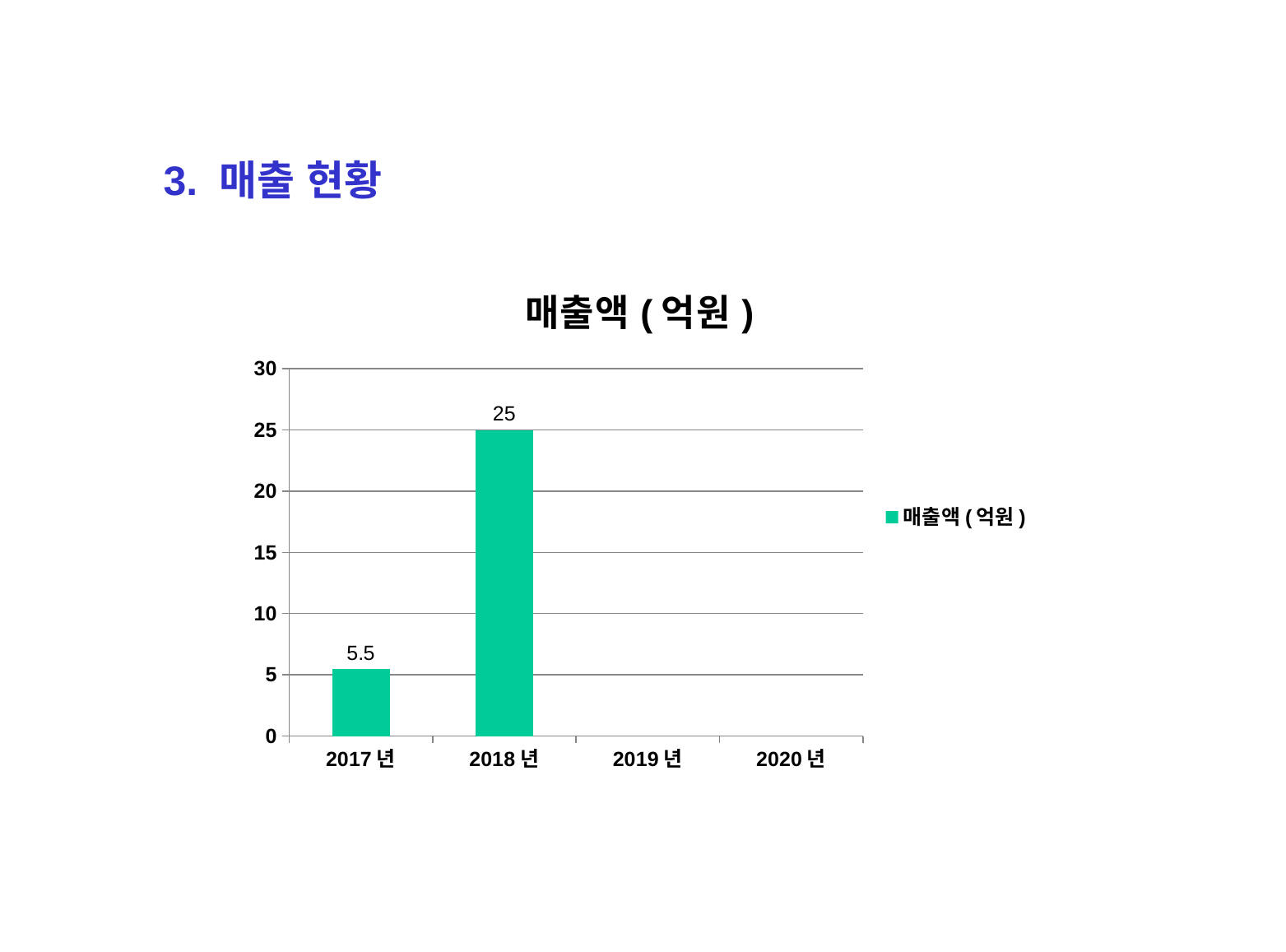

# 3. 매출 현황

### Chart: 매출액(억원)

| Category | 매출액(억원) |
|---|---|
| 2017년 | 5.5 |
| 2018년 | 25.0 |
| 2019년 | None |
| 2020년 | None |